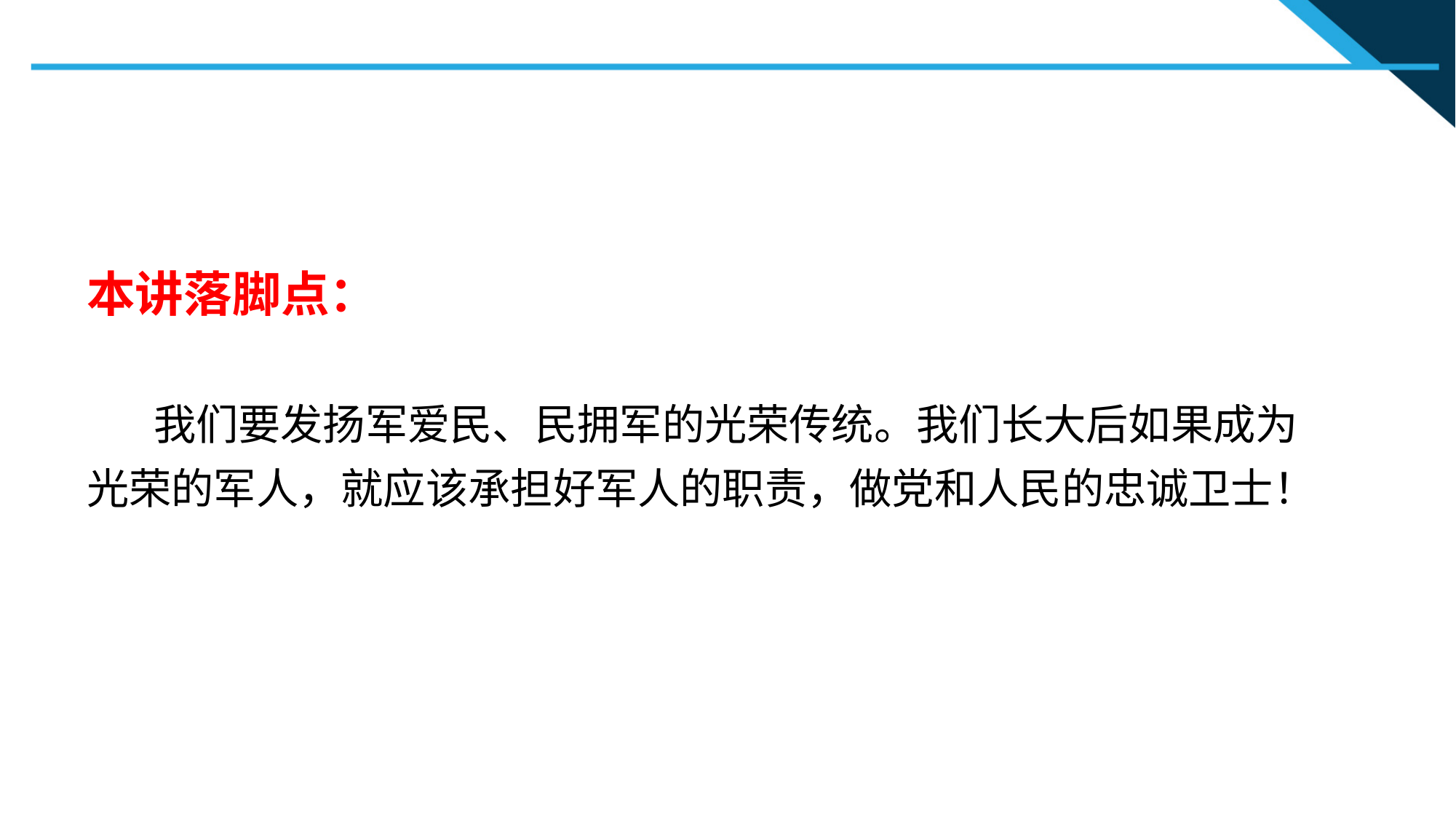

本讲落脚点：

      我们要发扬军爱民、民拥军的光荣传统。我们长大后如果成为光荣的军人，就应该承担好军人的职责，做党和人民的忠诚卫士！